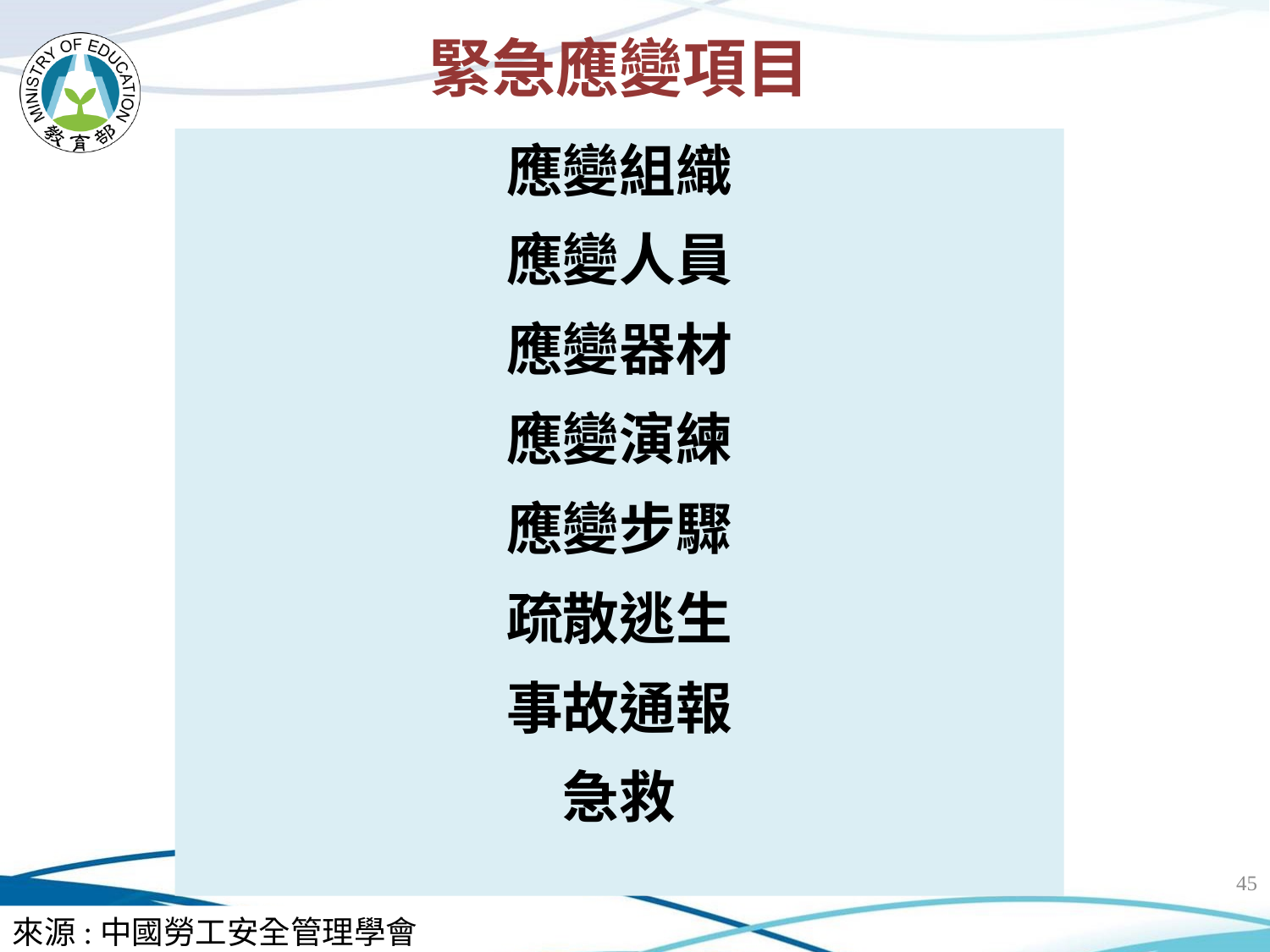

緊急應變項目
應變組織
應變人員
應變器材
應變演練
應變步驟
疏散逃生
事故通報
急救
45
來源:中國勞工安全管理學會